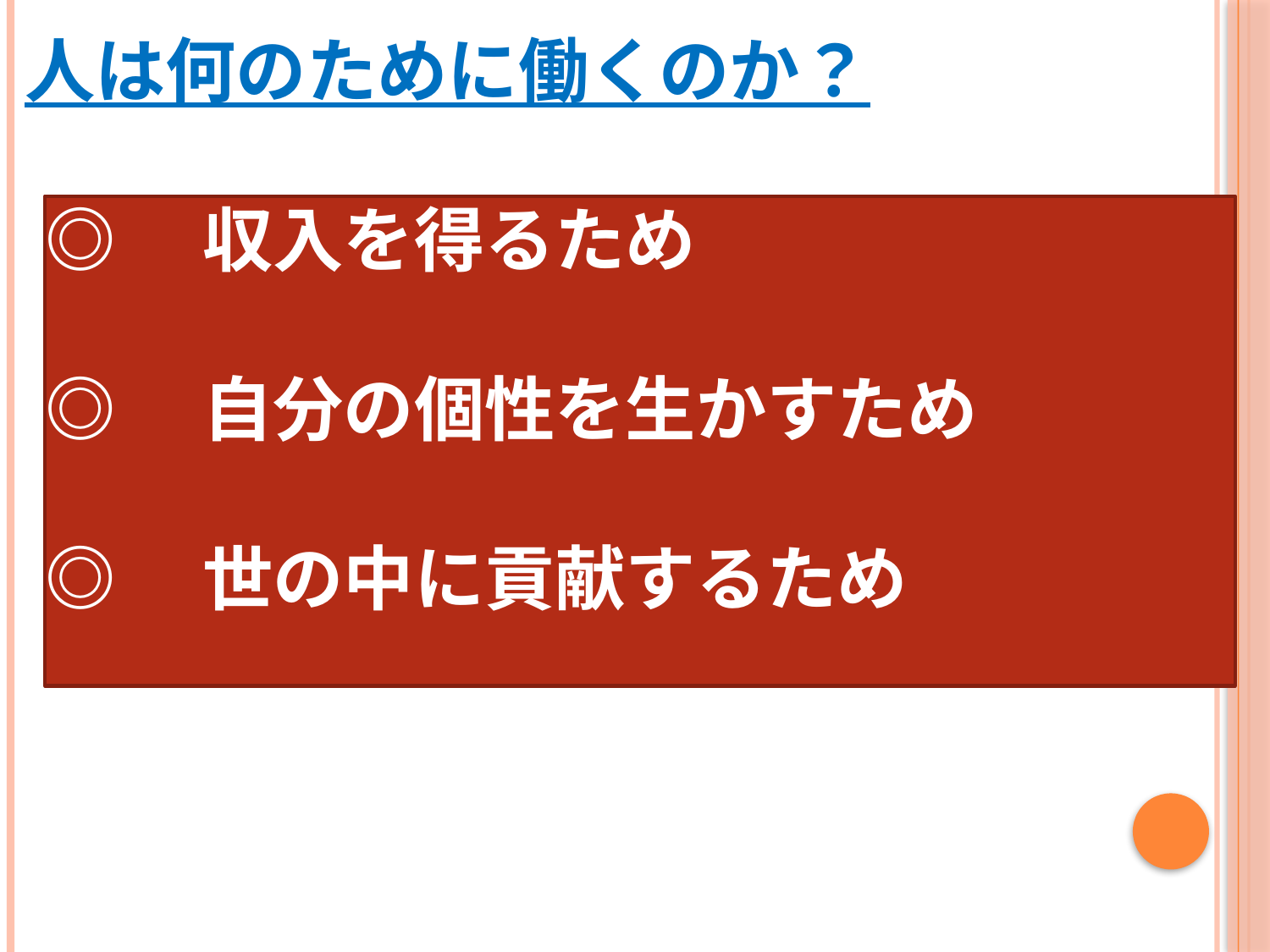

人は何のために働くのか？
◎　収入を得るため

◎　自分の個性を生かすため

◎　世の中に貢献するため